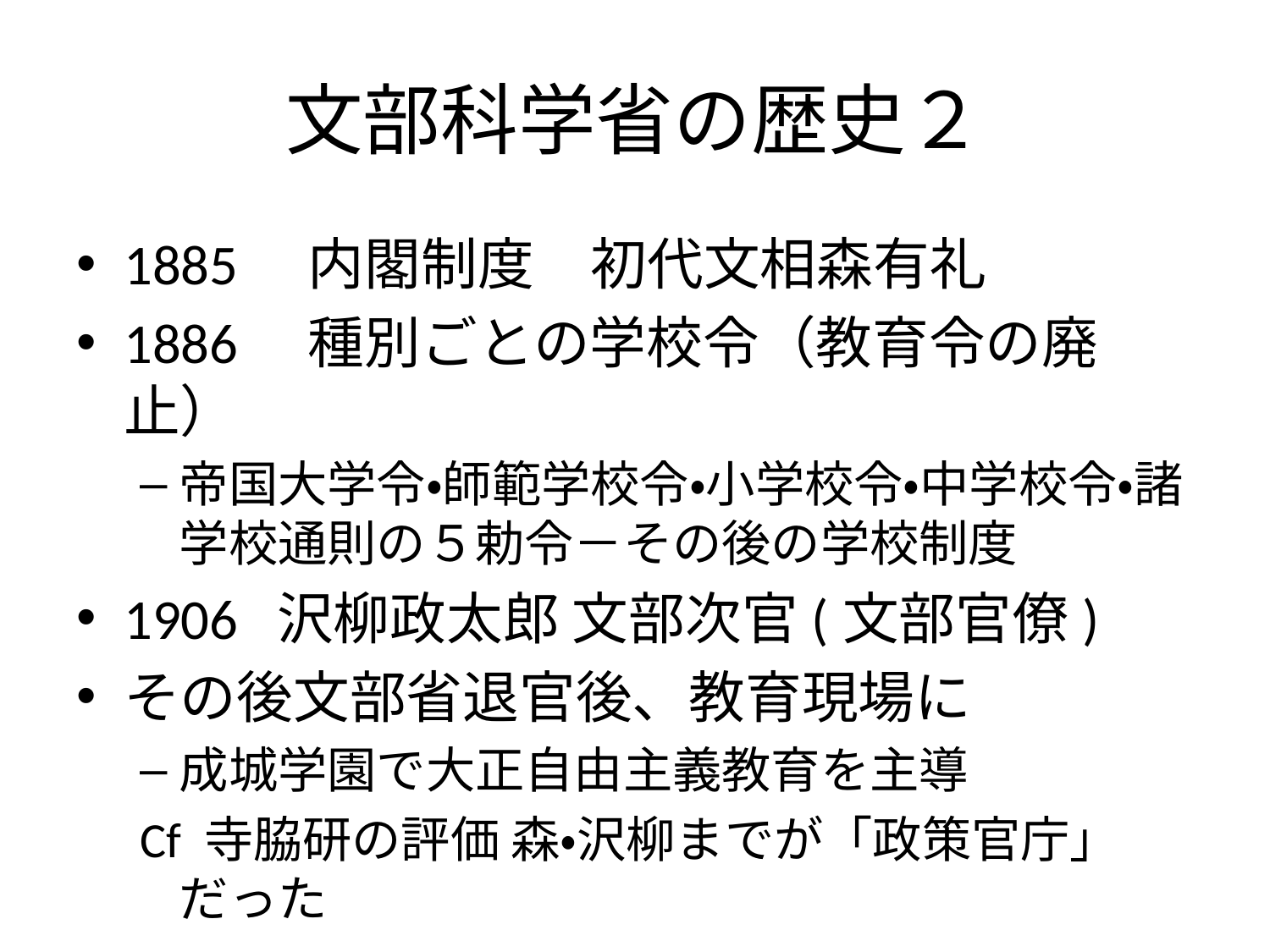

# 文部科学省の歴史２
1885　内閣制度　初代文相森有礼
1886　種別ごとの学校令（教育令の廃止）
帝国大学令・師範学校令・小学校令・中学校令・諸学校通則の５勅令－その後の学校制度
1906  沢柳政太郎 文部次官(文部官僚)
その後文部省退官後、教育現場に
成城学園で大正自由主義教育を主導
Cf 寺脇研の評価 森・沢柳までが「政策官庁」だった